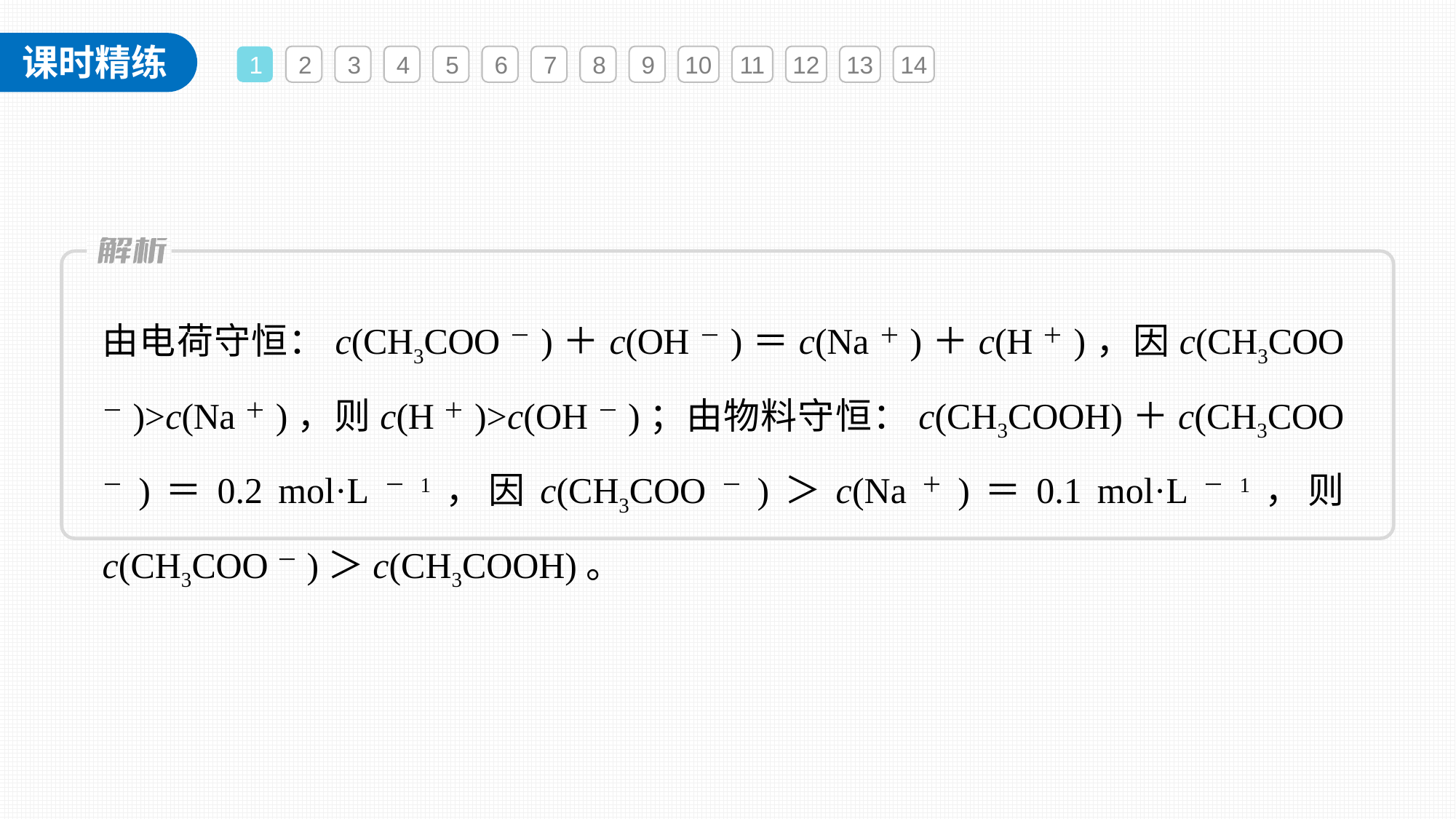

1
2
3
4
5
6
7
8
9
10
11
12
13
14

由电荷守恒：c(CH3COO－)＋c(OH－)＝c(Na＋)＋c(H＋)，因c(CH3COO－)>c(Na＋)，则c(H＋)>c(OH－)；由物料守恒：c(CH3COOH)＋c(CH3COO－)＝0.2 mol·L－1，因c(CH3COO－)＞c(Na＋)＝0.1 mol·L－1，则c(CH3COO－)＞c(CH3COOH)。